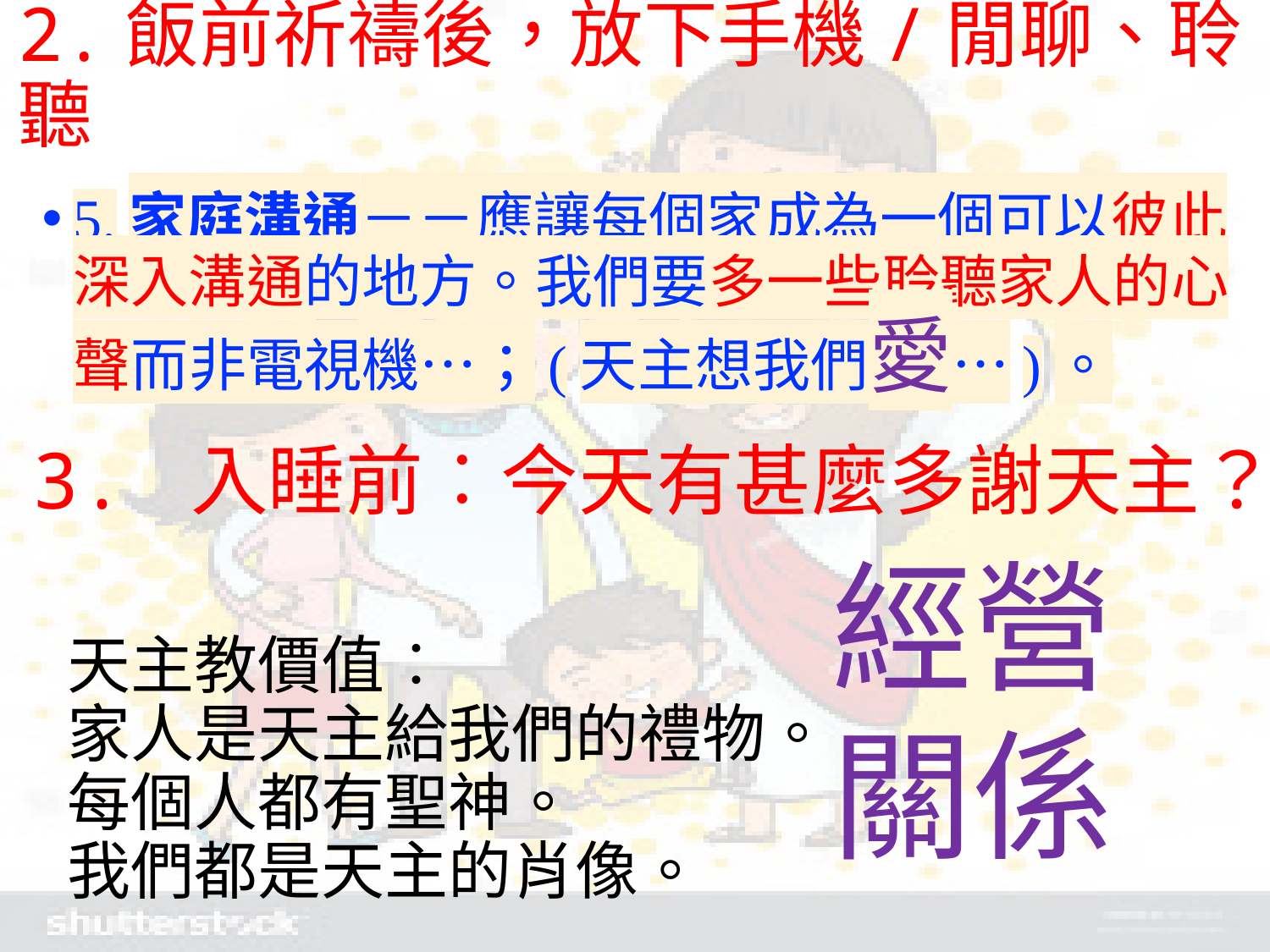

# 2.飯前祈禱後，放下手機/閒聊、聆聽
5.家庭溝通－－應讓每個家成為一個可以彼此深入溝通的地方。我們要多一些聆聽家人的心聲而非電視機…；(天主想我們愛…)。
3. 入睡前︰今天有甚麼多謝天主？
經營關係
天主教價值︰
家人是天主給我們的禮物。
每個人都有聖神。
我們都是天主的肖像。